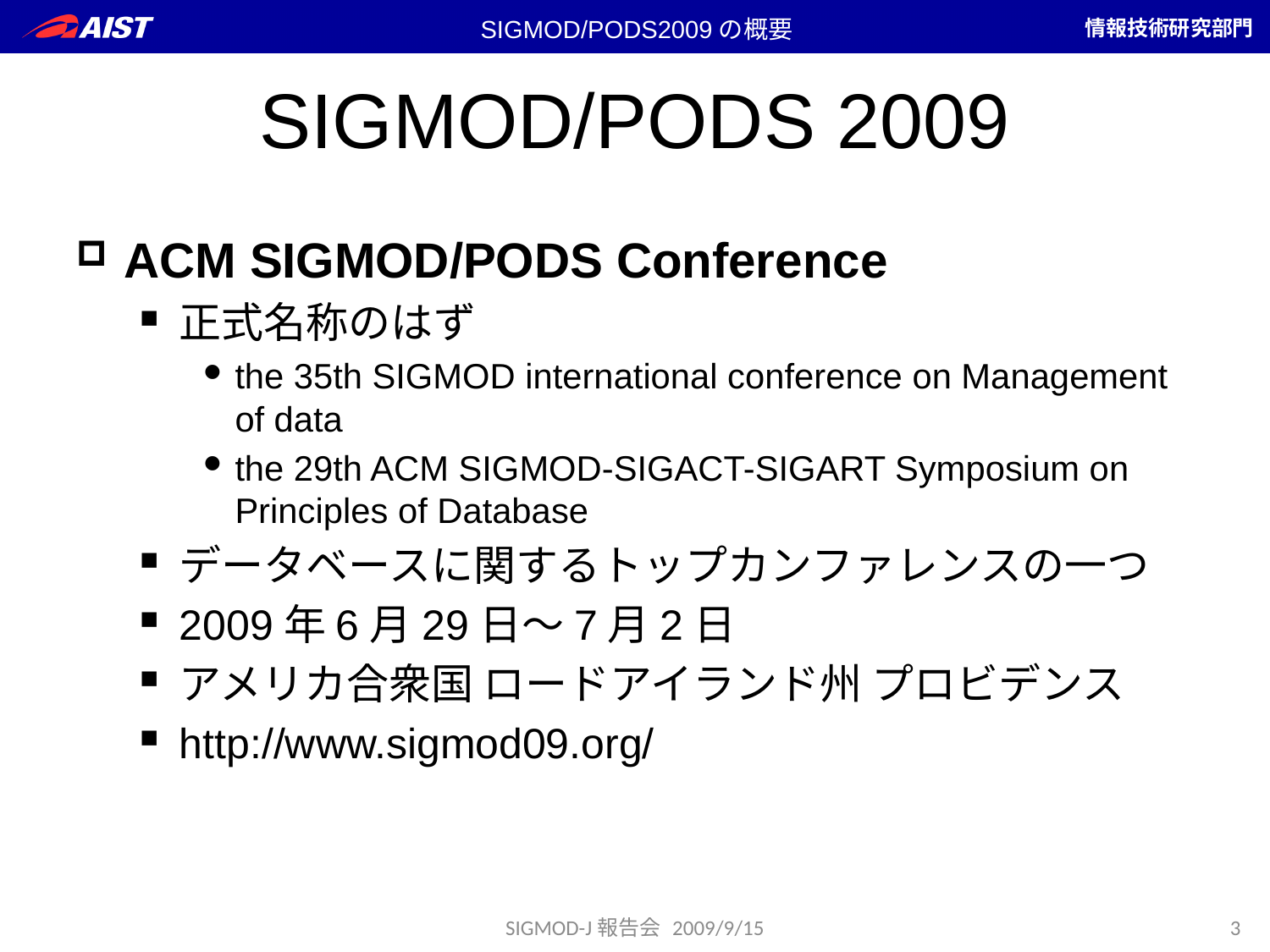

SIGMOD/PODS2009の概要
# SIGMOD/PODS 2009
ACM SIGMOD/PODS Conference
正式名称のはず
the 35th SIGMOD international conference on Management of data
the 29th ACM SIGMOD-SIGACT-SIGART Symposium on Principles of Database
データベースに関するトップカンファレンスの一つ
2009年6月29日～7月2日
アメリカ合衆国 ロードアイランド州 プロビデンス
http://www.sigmod09.org/
SIGMOD-J報告会 2009/9/15
3